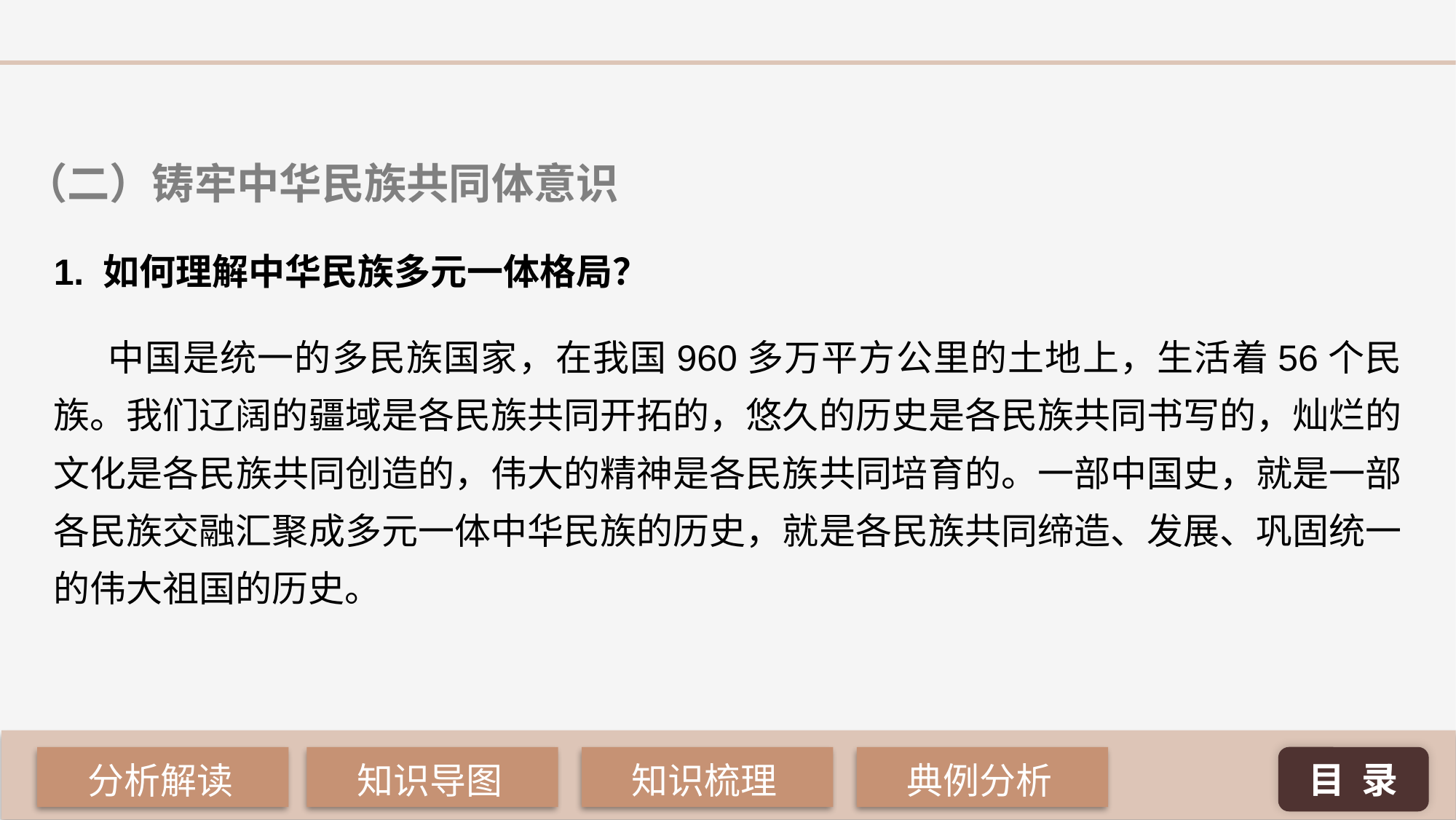

（二）铸牢中华民族共同体意识
1. 如何理解中华民族多元一体格局？
中国是统一的多民族国家，在我国960多万平方公里的土地上，生活着56个民族。我们辽阔的疆域是各民族共同开拓的，悠久的历史是各民族共同书写的，灿烂的文化是各民族共同创造的，伟大的精神是各民族共同培育的。一部中国史，就是一部各民族交融汇聚成多元一体中华民族的历史，就是各民族共同缔造、发展、巩固统一的伟大祖国的历史。